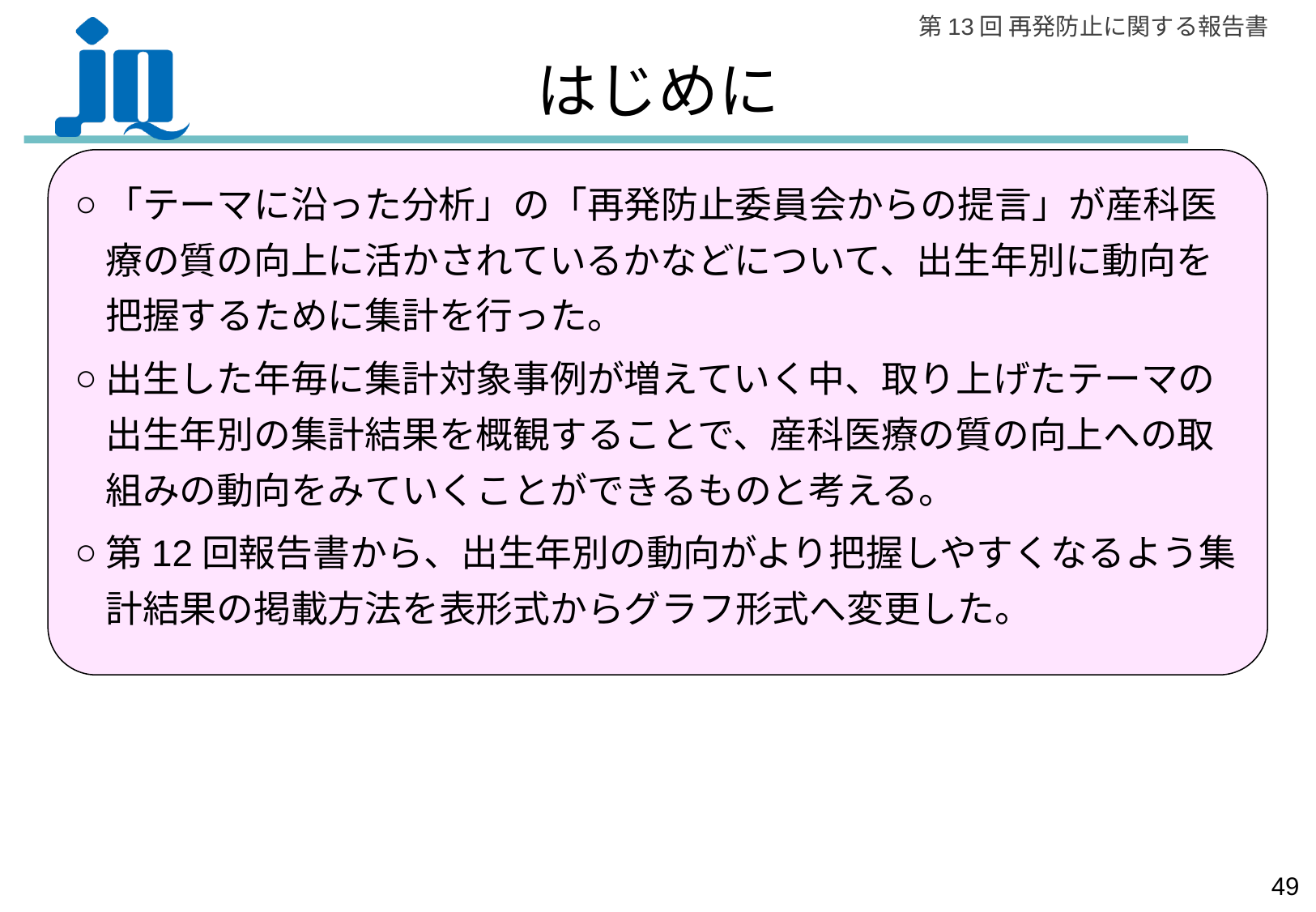

# はじめに
「テーマに沿った分析」の「再発防止委員会からの提言」が産科医療の質の向上に活かされているかなどについて、出生年別に動向を把握するために集計を行った。
出生した年毎に集計対象事例が増えていく中、取り上げたテーマの出生年別の集計結果を概観することで、産科医療の質の向上への取組みの動向をみていくことができるものと考える。
第12回報告書から、出生年別の動向がより把握しやすくなるよう集計結果の掲載方法を表形式からグラフ形式へ変更した。
49